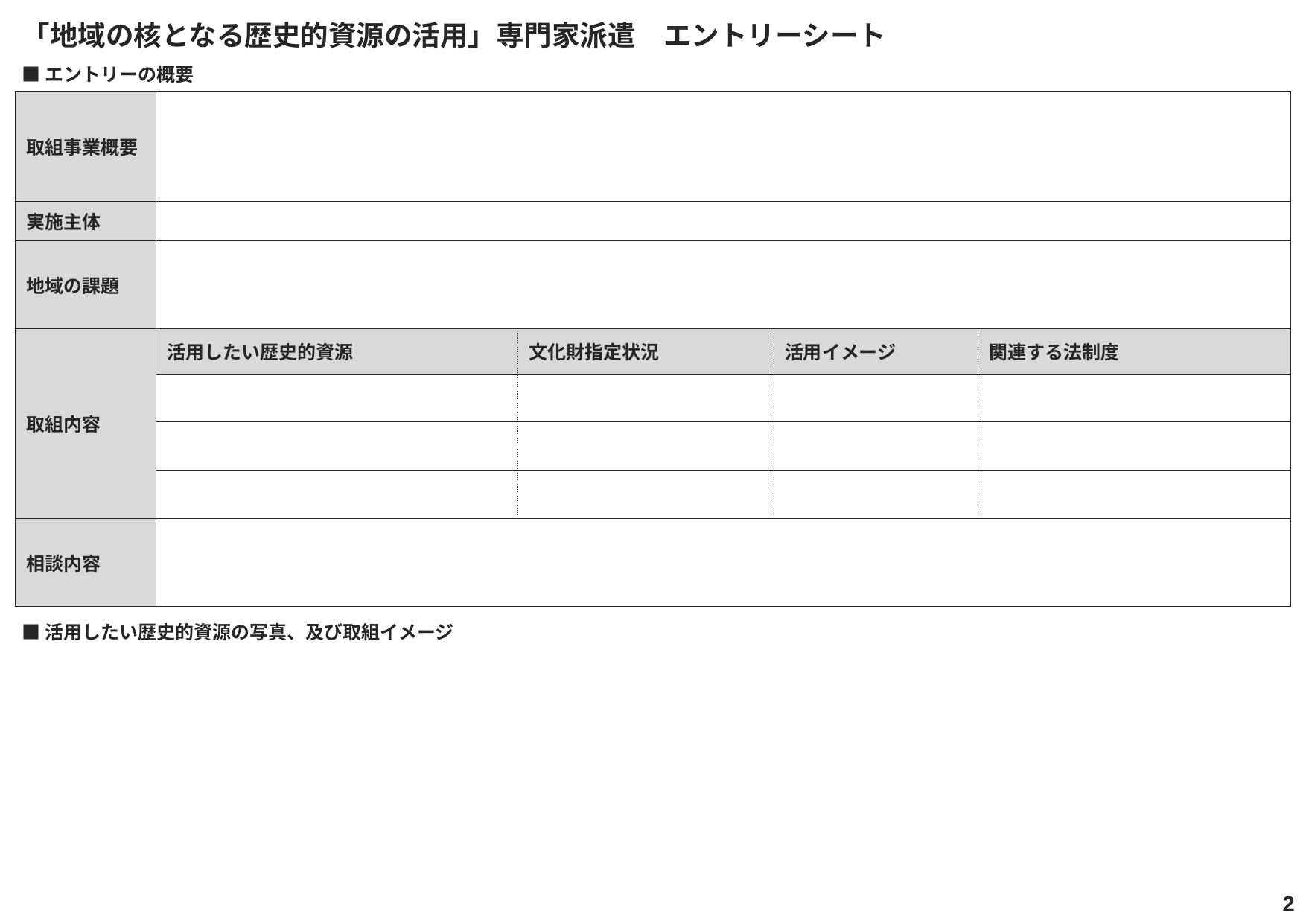

「地域の核となる歴史的資源の活用」専門家派遣　エントリーシート
■エントリーの概要
| 取組事業概要 |  |  |  |  |
| --- | --- | --- | --- | --- |
| 実施主体 |  |  |  |  |
| 地域の課題 |  |  |  |  |
| 取組内容 | 活用したい歴史的資源 | 文化財指定状況 | 活用イメージ | 関連する法制度 |
|  |  |  |  |  |
|  |  |  |  |  |
|  |  |  |  |  |
| 相談内容 |  |  |  |  |
■活用したい歴史的資源の写真、及び取組イメージ
2